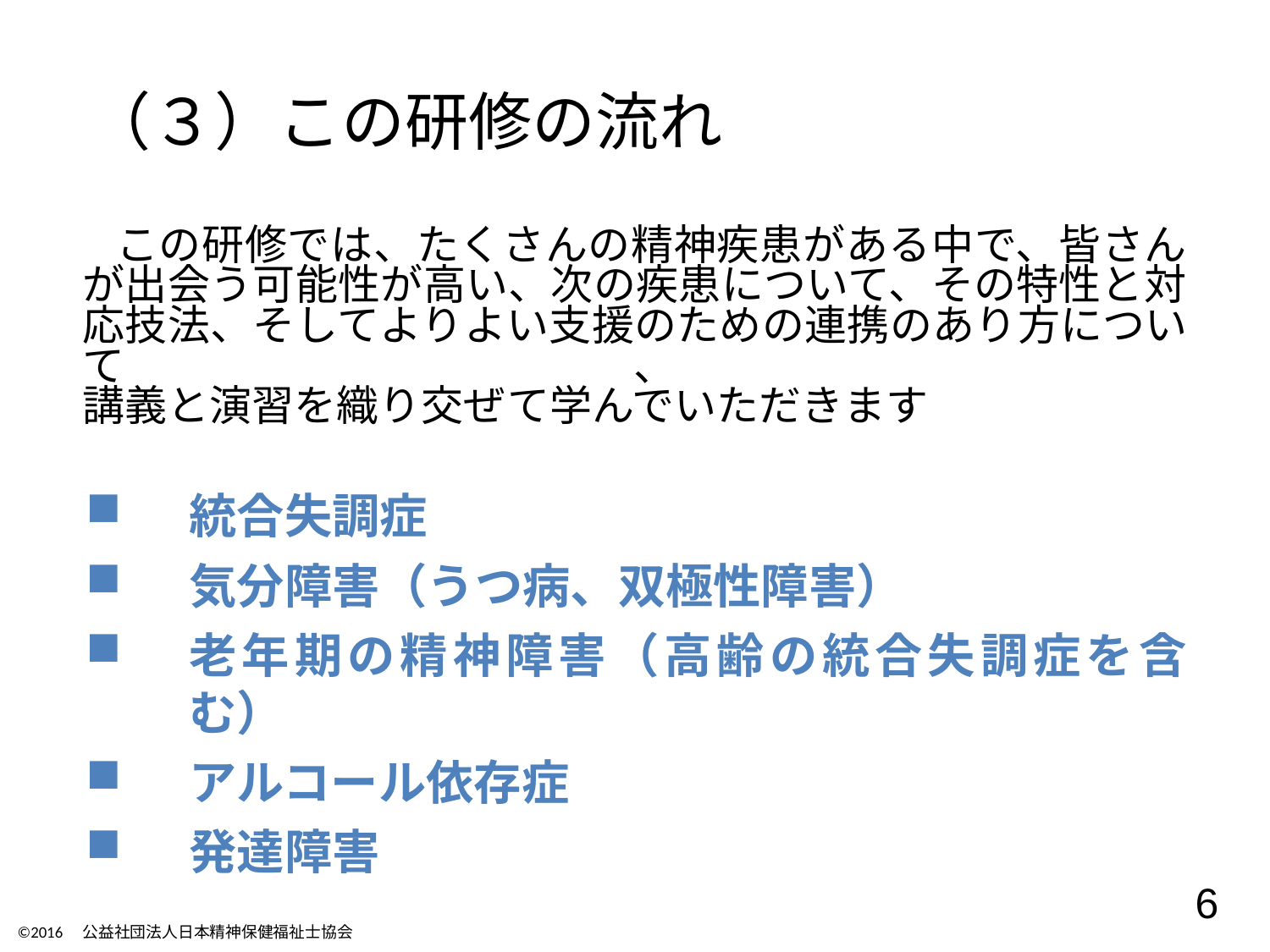

（３）この研修の流れ
この研修では、たくさんの精神疾患がある中で、皆さんが出会う可能性が高い、次の疾患について、その特性と対応技法、そしてよりよい支援のための連携のあり方について、
講義と演習を織り交ぜて学んでいただきます

統合失調症
気分障害（うつ病、双極性障害）
老年期の精神障害（高齢の統合失調症を含む）
アルコール依存症
発達障害
6
©2016　公益社団法人日本精神保健福祉士協会